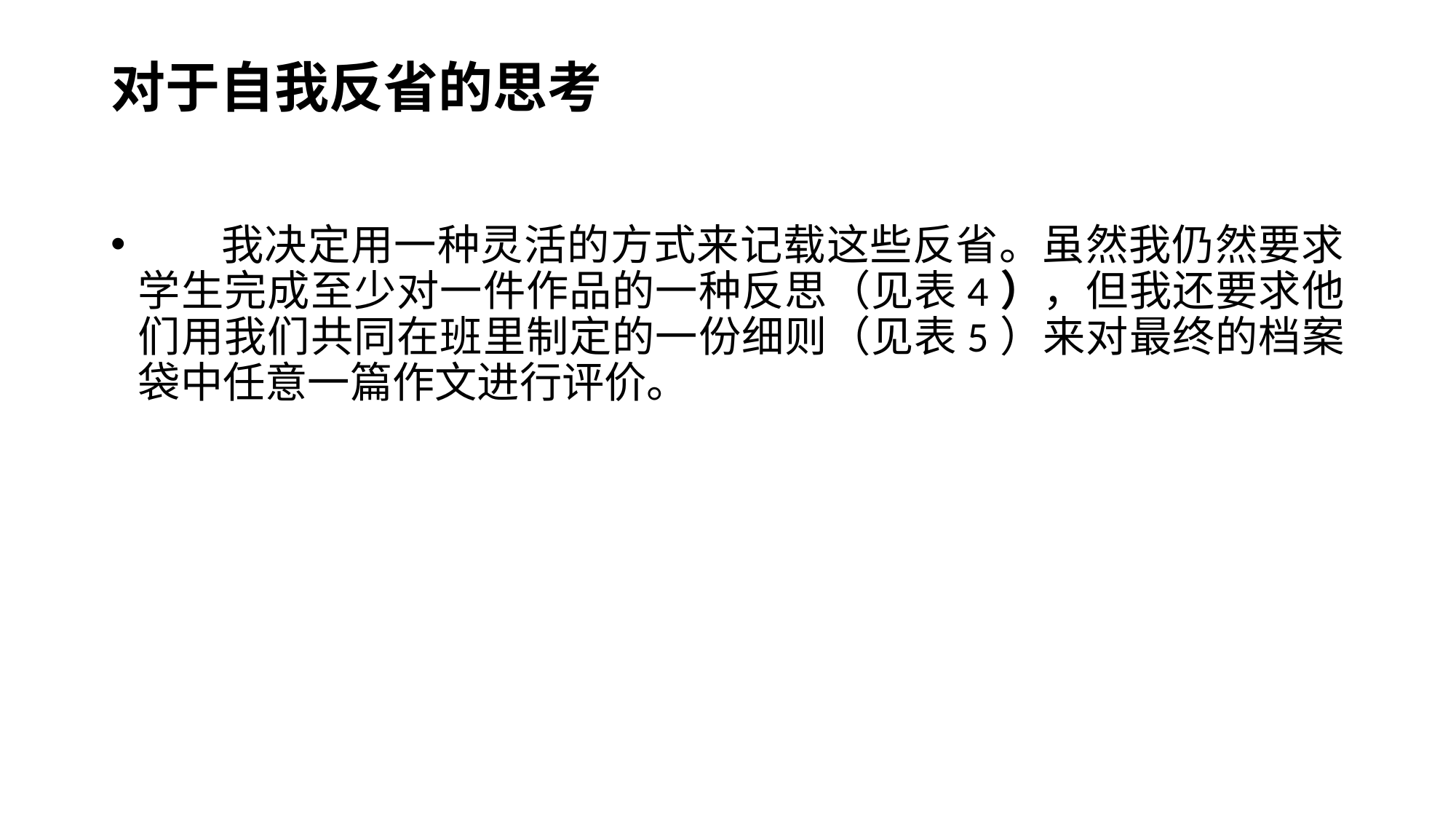

# 对于自我反省的思考
       我决定用一种灵活的方式来记载这些反省。虽然我仍然要求学生完成至少对一件作品的一种反思（见表4），但我还要求他们用我们共同在班里制定的一份细则（见表5）来对最终的档案袋中任意一篇作文进行评价。